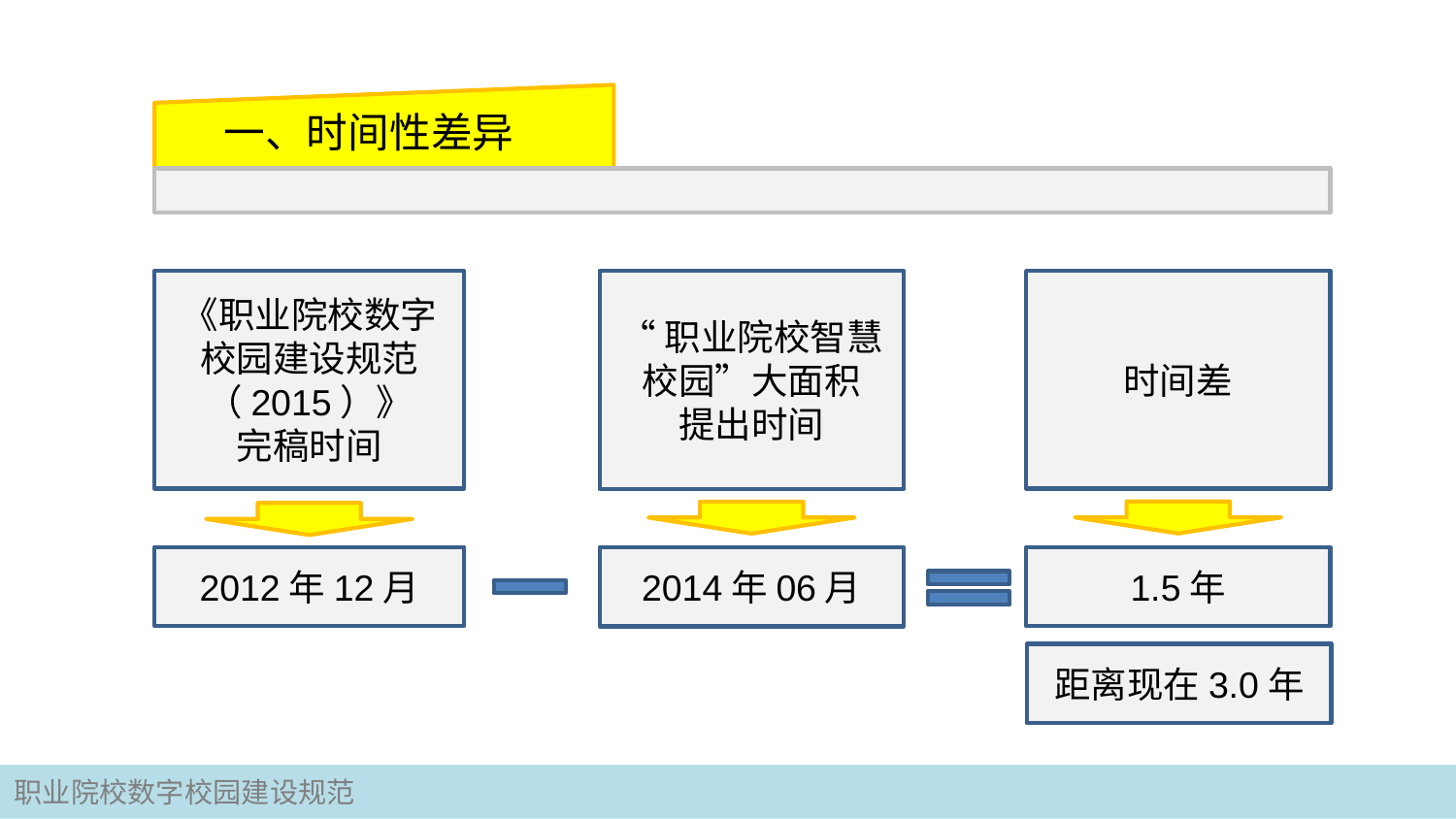

# 一、时间性差异

《职业院校数字校园建设规范（2015）》
完稿时间
时间差
“职业院校智慧校园”大面积
提出时间

2012年12月
1.5年
2014年06月

距离现在3.0年
职业院校数字校园建设规范